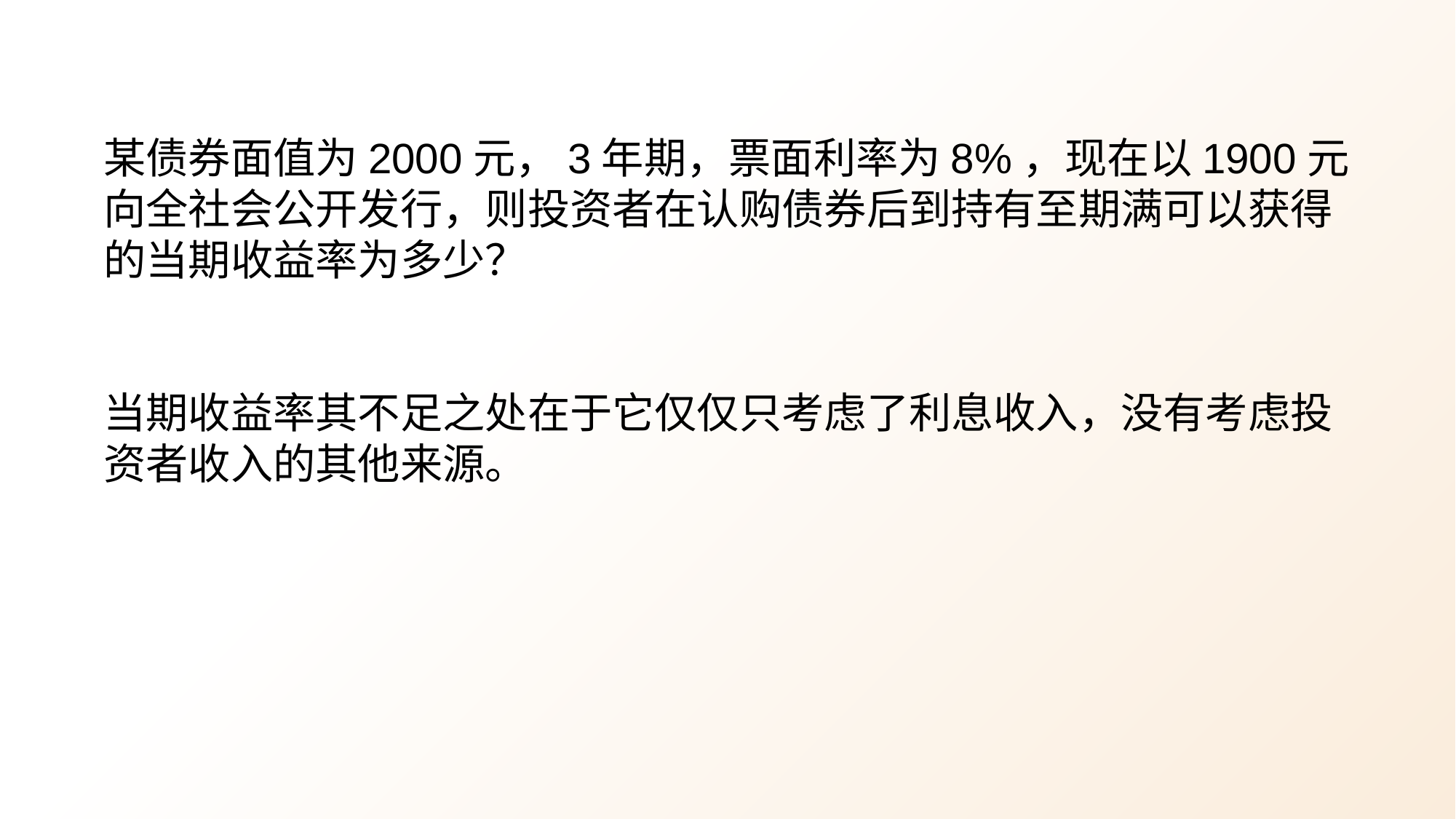

某债券面值为2000元，3年期，票面利率为8%，现在以1900元向全社会公开发行，则投资者在认购债券后到持有至期满可以获得的当期收益率为多少？

当期收益率其不足之处在于它仅仅只考虑了利息收入，没有考虑投资者收入的其他来源。